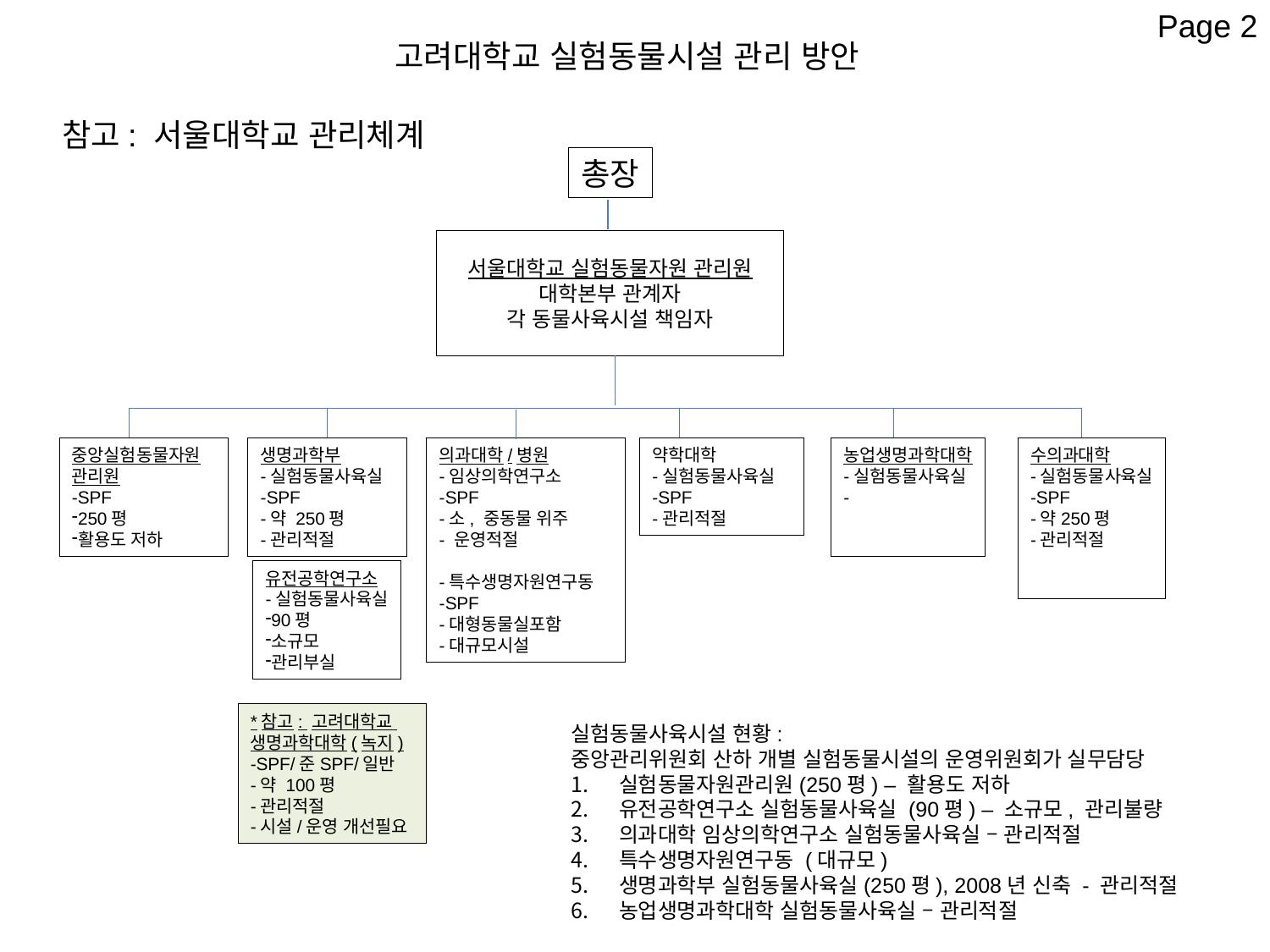

Page 2
고려대학교 실험동물시설 관리 방안
참고: 서울대학교 관리체계
총장
서울대학교 실험동물자원 관리원
대학본부 관계자
각 동물사육시설 책임자
중앙실험동물자원관리원
-SPF
250평
활용도 저하
생명과학부
-실험동물사육실
-SPF
-약 250평
-관리적절
의과대학/병원
-임상의학연구소
-SPF
-소, 중동물 위주
- 운영적절

-특수생명자원연구동
-SPF
-대형동물실포함
-대규모시설
약학대학
-실험동물사육실
-SPF
-관리적절
농업생명과학대학
-실험동물사육실
-

수의과대학
-실험동물사육실
-SPF
-약250평
-관리적절

유전공학연구소
-실험동물사육실
90평
소규모
관리부실
*참고: 고려대학교
생명과학대학(녹지)
-SPF/준SPF/일반
-약 100평
-관리적절
-시설/운영 개선필요
실험동물사육시설 현황:
중앙관리위원회 산하 개별 실험동물시설의 운영위원회가 실무담당
실험동물자원관리원(250평) – 활용도 저하
유전공학연구소 실험동물사육실 (90평) – 소규모, 관리불량
의과대학 임상의학연구소 실험동물사육실 – 관리적절
특수생명자원연구동 (대규모)
생명과학부 실험동물사육실(250평), 2008년 신축 - 관리적절
농업생명과학대학 실험동물사육실 – 관리적절